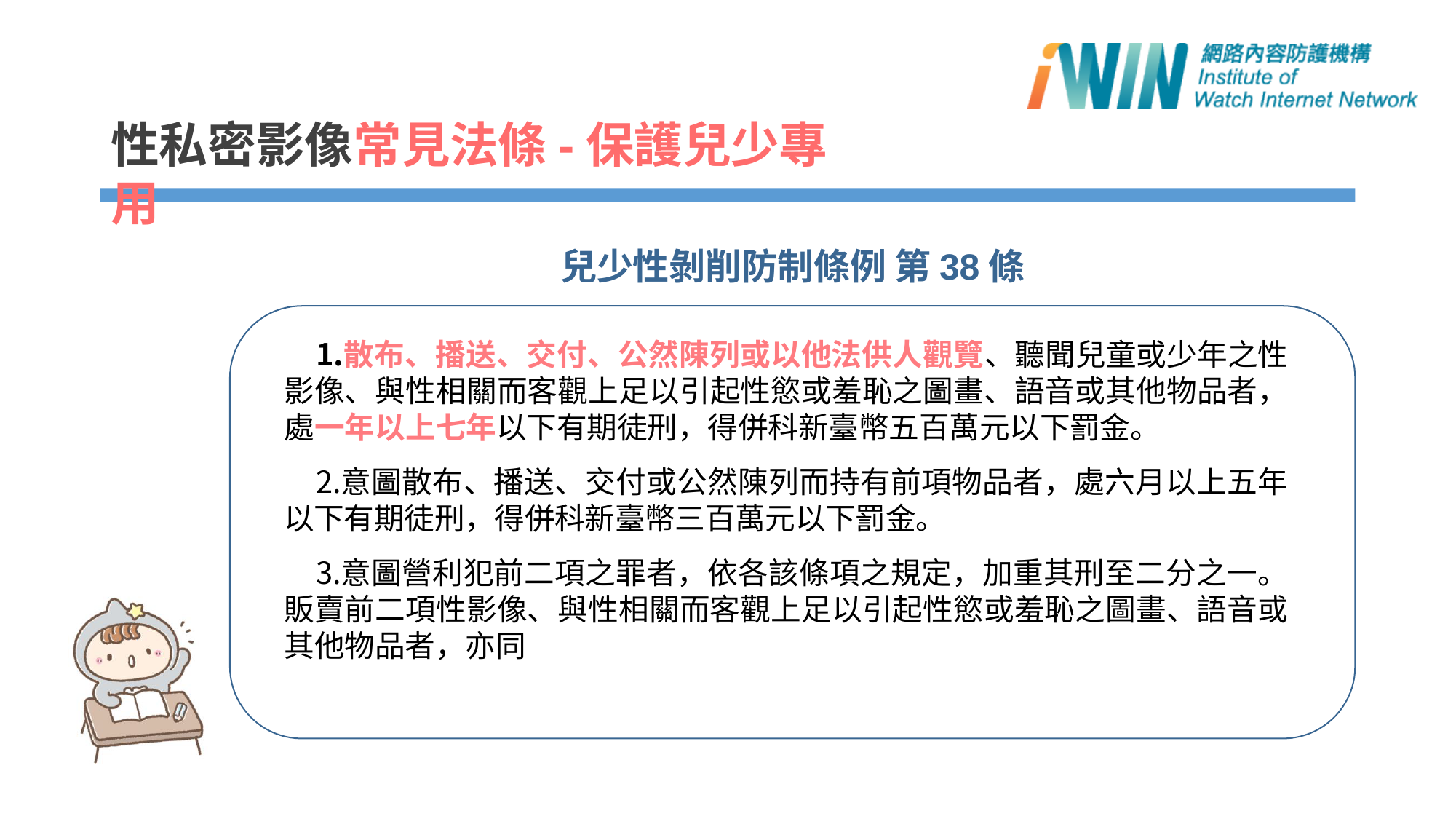

# 性私密影像常見法條-保護兒少專用

兒少性剝削防制條例 第38條
散布、播送、交付、公然陳列或以他法供人觀覽、聽聞兒童或少年之性影像、與性相關而客觀上足以引起性慾或羞恥之圖畫、語音或其他物品者，處一年以上七年以下有期徒刑，得併科新臺幣五百萬元以下罰金。
意圖散布、播送、交付或公然陳列而持有前項物品者，處六月以上五年以下有期徒刑，得併科新臺幣三百萬元以下罰金。
意圖營利犯前二項之罪者，依各該條項之規定，加重其刑至二分之一。販賣前二項性影像、與性相關而客觀上足以引起性慾或羞恥之圖畫、語音或其他物品者，亦同